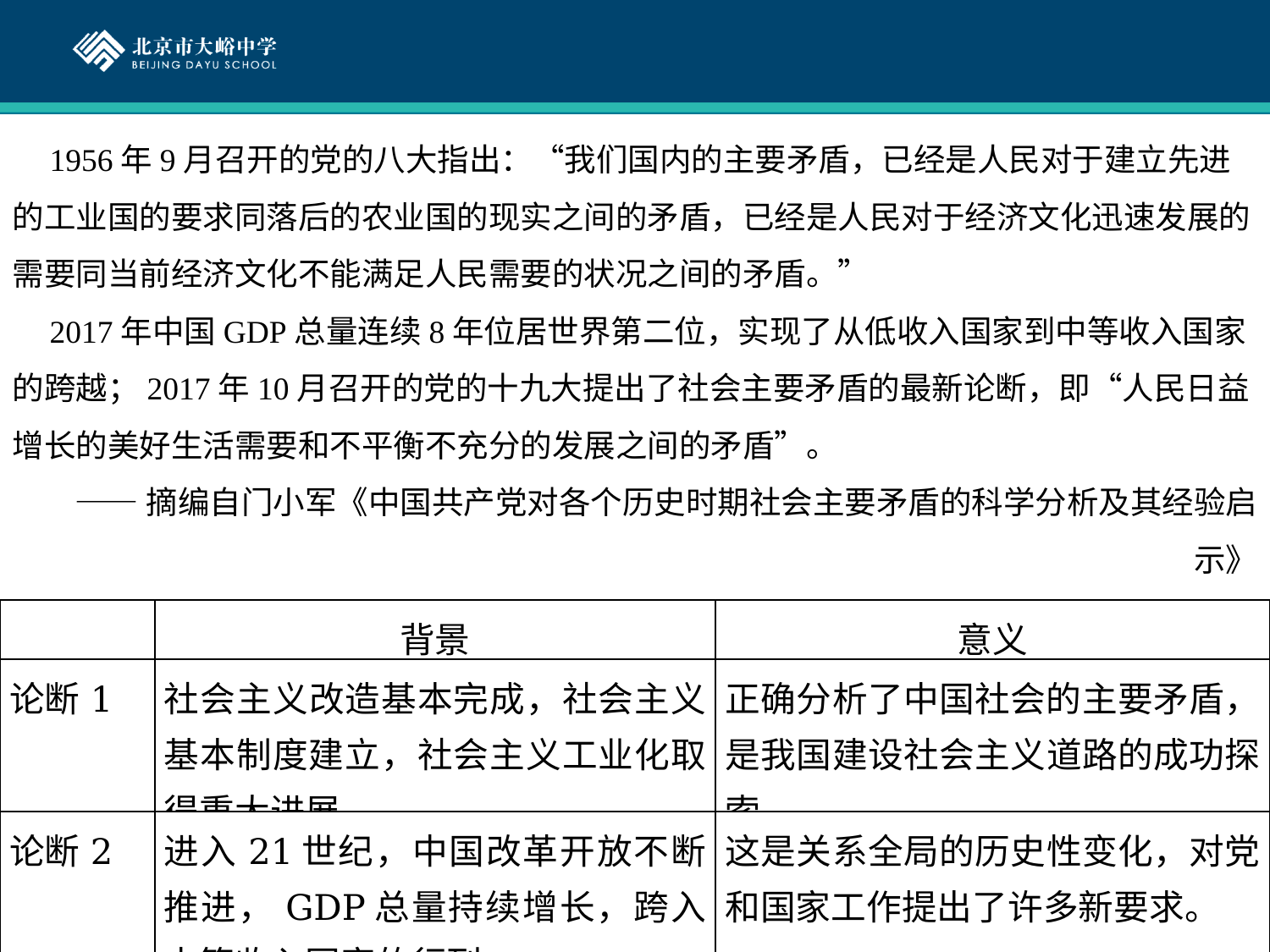

1956年9月召开的党的八大指出：“我们国内的主要矛盾，已经是人民对于建立先进的工业国的要求同落后的农业国的现实之间的矛盾，已经是人民对于经济文化迅速发展的需要同当前经济文化不能满足人民需要的状况之间的矛盾。”
2017年中国GDP总量连续8年位居世界第二位，实现了从低收入国家到中等收入国家的跨越；2017年10月召开的党的十九大提出了社会主要矛盾的最新论断，即“人民日益增长的美好生活需要和不平衡不充分的发展之间的矛盾”。
——摘编自门小军《中国共产党对各个历史时期社会主要矛盾的科学分析及其经验启示》
（4）从材料中任选一种关于中国社会主要矛盾的论断，说明其提出的背景及历史意义。
|  | 背景 | 意义 |
| --- | --- | --- |
| 论断1 | 社会主义改造基本完成，社会主义基本制度建立，社会主义工业化取得重大进展。 | 正确分析了中国社会的主要矛盾，是我国建设社会主义道路的成功探索。 |
| 论断2 | 进入21世纪，中国改革开放不断推进，GDP总量持续增长，跨入中等收入国家的行列。 | 这是关系全局的历史性变化，对党和国家工作提出了许多新要求。 |